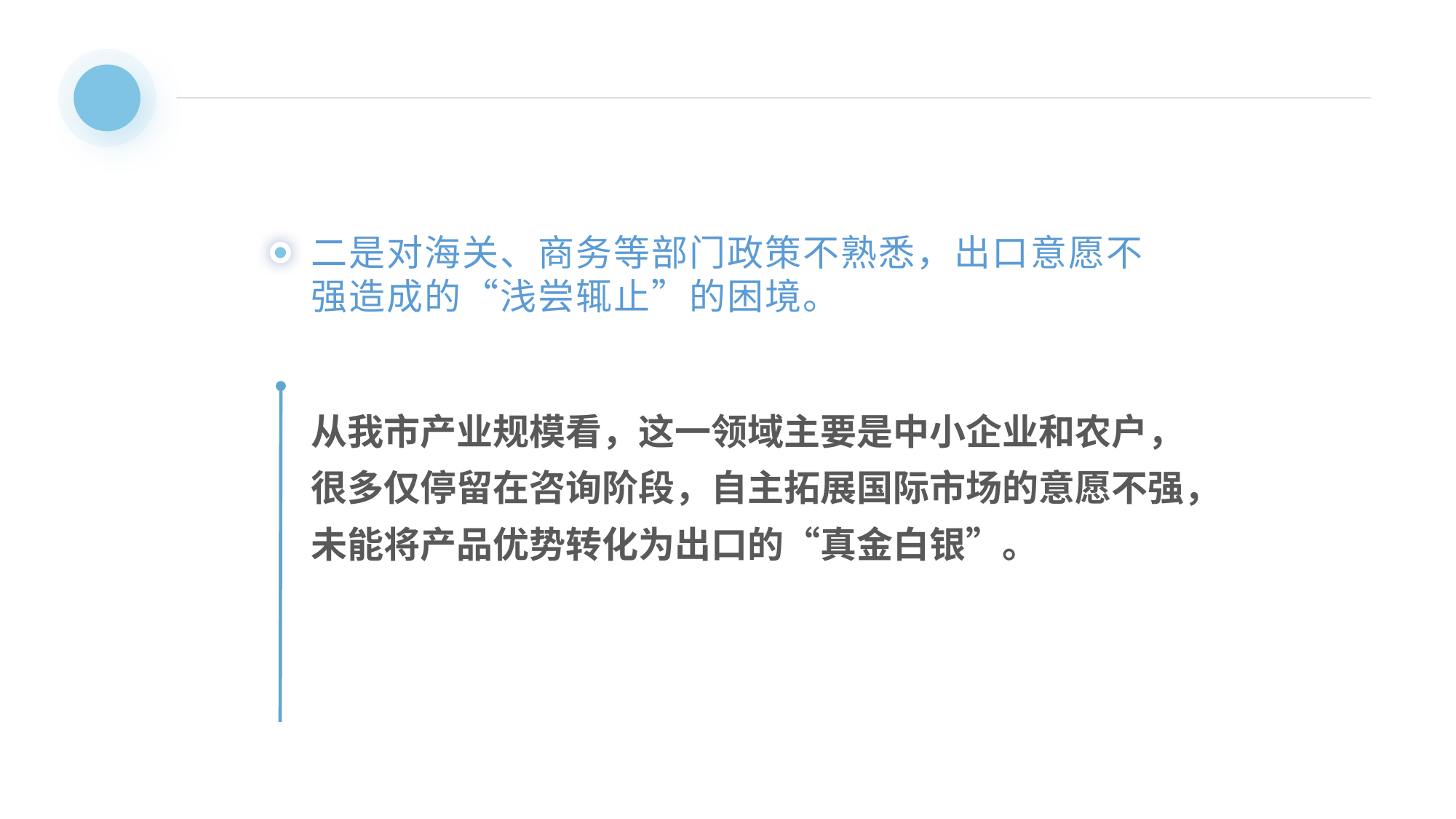

二是对海关、商务等部门政策不熟悉，出口意愿不强造成的“浅尝辄止”的困境。

从我市产业规模看，这一领域主要是中小企业和农户，很多仅停留在咨询阶段，自主拓展国际市场的意愿不强，未能将产品优势转化为出口的“真金白银”。